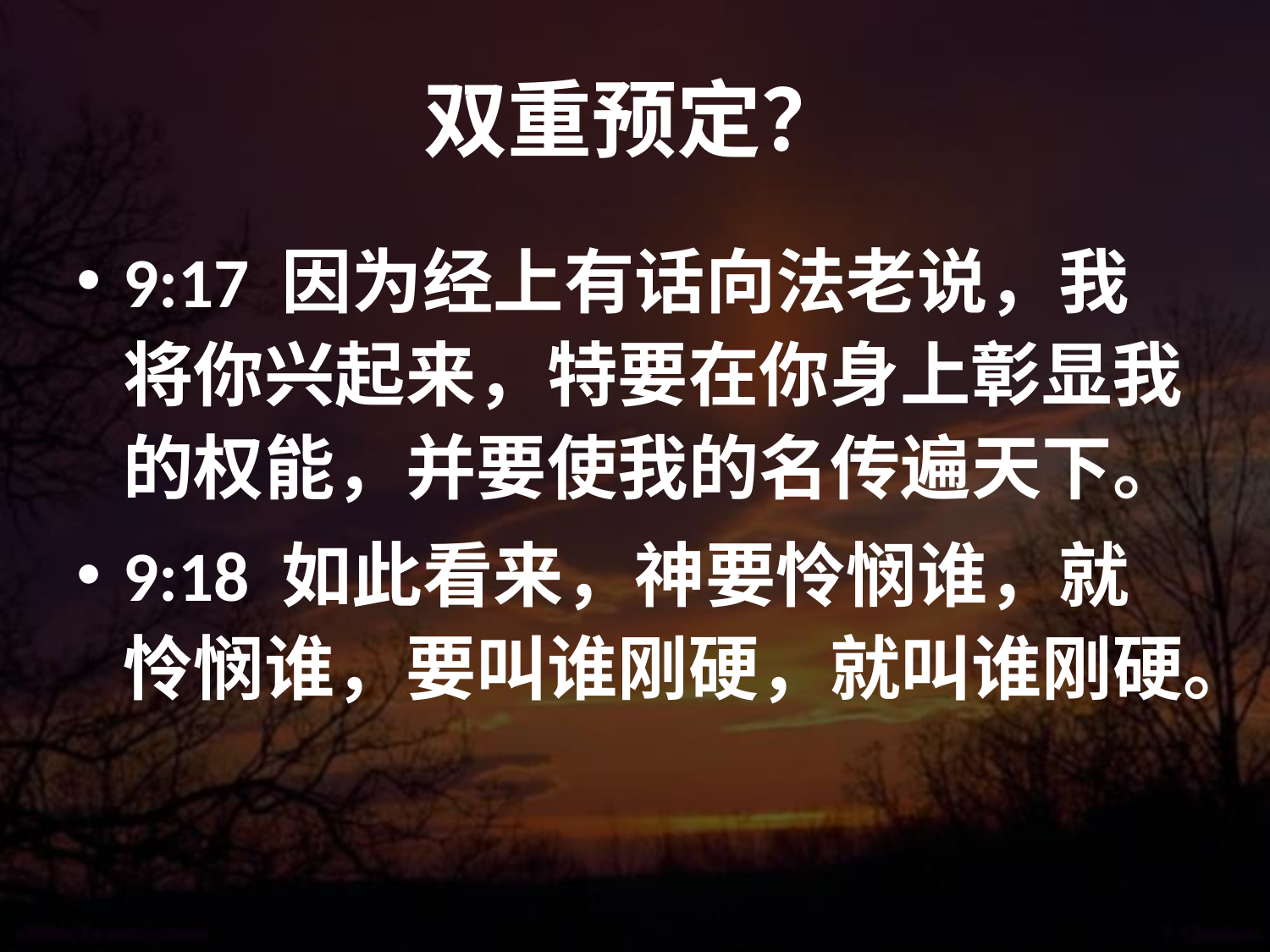

# 双重预定？
9:17 因为经上有话向法老说，我将你兴起来，特要在你身上彰显我的权能，并要使我的名传遍天下。
9:18 如此看来，神要怜悯谁，就怜悯谁，要叫谁刚硬，就叫谁刚硬。